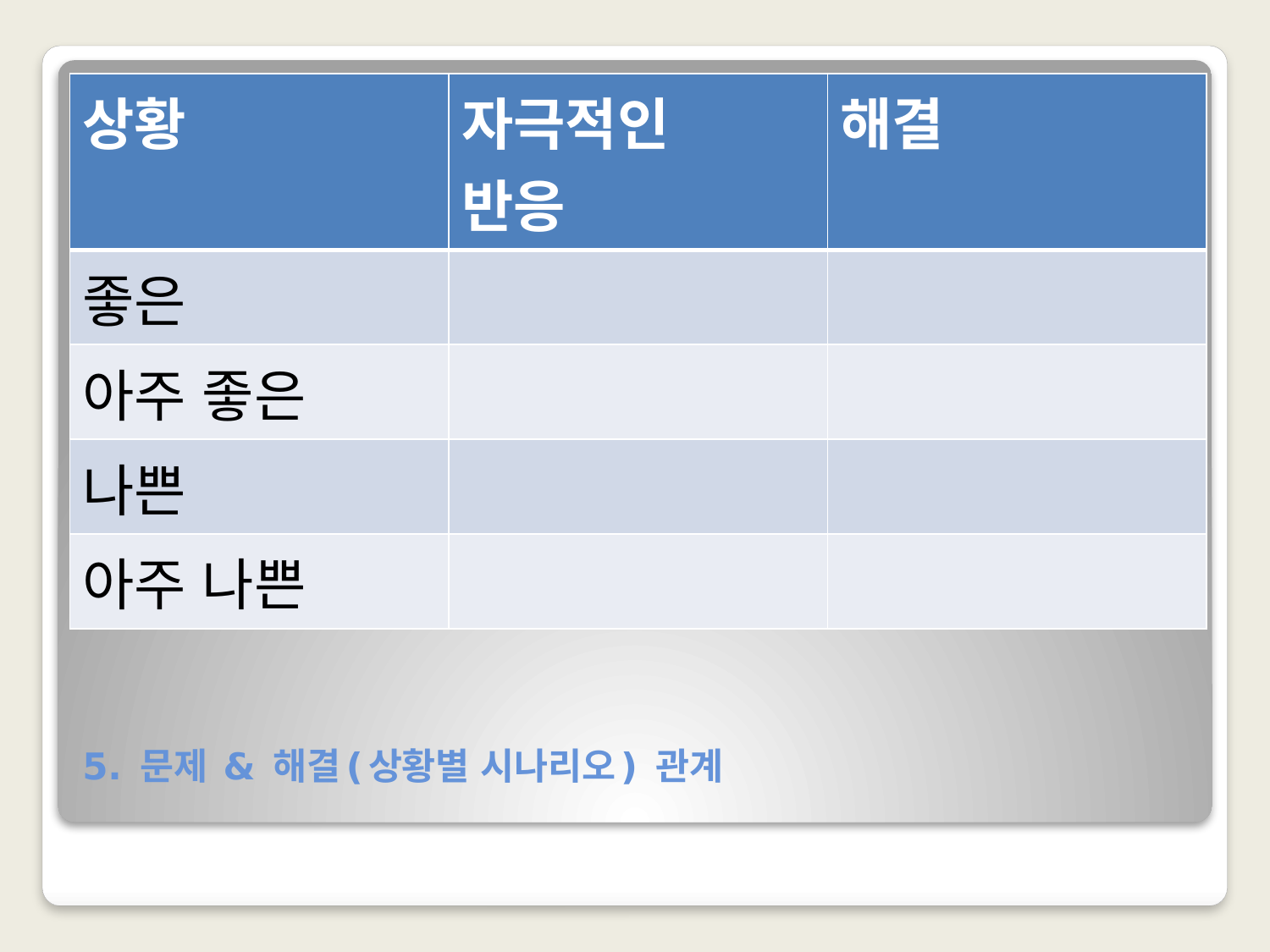

| 상황 | 자극적인 반응 | 해결 |
| --- | --- | --- |
| 좋은 |  |  |
| 아주 좋은 |  |  |
| 나쁜 |  |  |
| 아주 나쁜 |  |  |
# 5. 문제 & 해결(상황별 시나리오) 관계